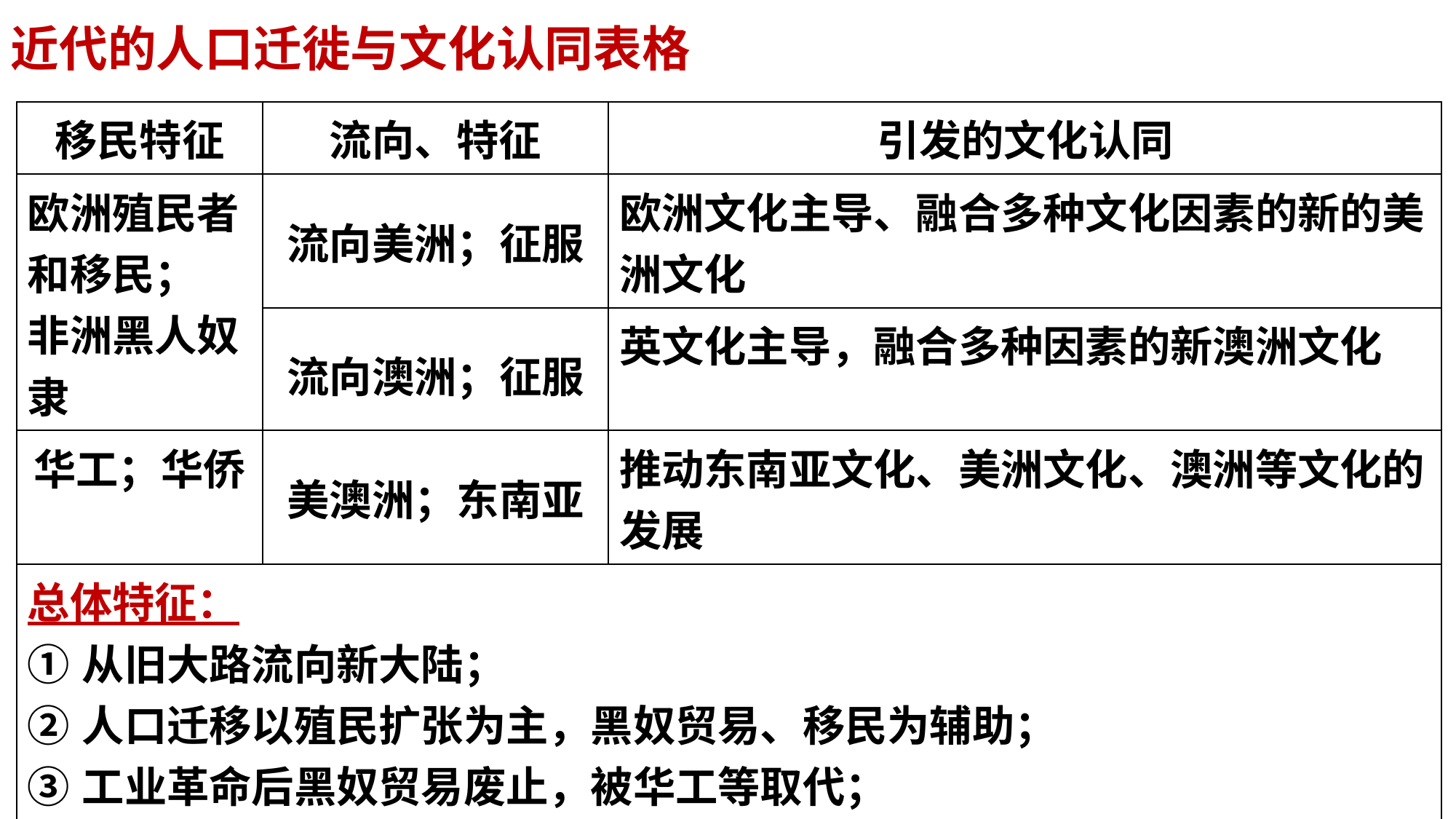

近代的人口迁徙与文化认同表格
| 移民特征 | 流向、特征 | 引发的文化认同 |
| --- | --- | --- |
| 欧洲殖民者和移民； 非洲黑人奴隶 | 流向美洲；征服 | 欧洲文化主导、融合多种文化因素的新的美洲文化 |
|  | 流向澳洲；征服 | 英文化主导，融合多种因素的新澳洲文化 |
| 华工；华侨 | 美澳洲；东南亚 | 推动东南亚文化、美洲文化、澳洲等文化的发展 |
| 总体特征： ①从旧大路流向新大陆； ②人口迁移以殖民扩张为主，黑奴贸易、移民为辅助； ③工业革命后黑奴贸易废止，被华工等取代； ④新大陆的文化被毁灭；形成新的欧洲主导的文化。 |  |  |